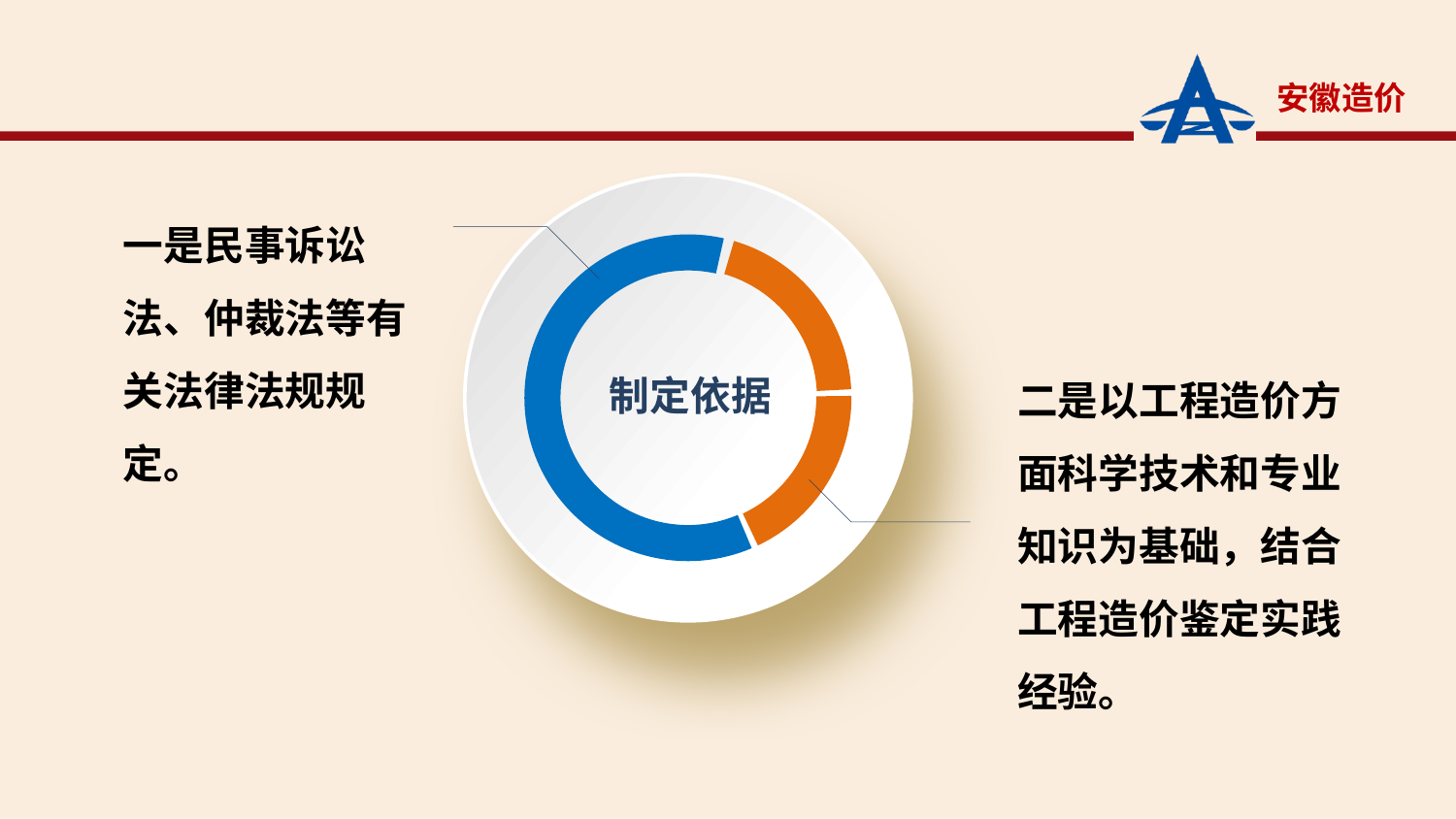

制定依据

一是民事诉讼法、仲裁法等有关法律法规规定。
二是以工程造价方面科学技术和专业知识为基础，结合工程造价鉴定实践经验。